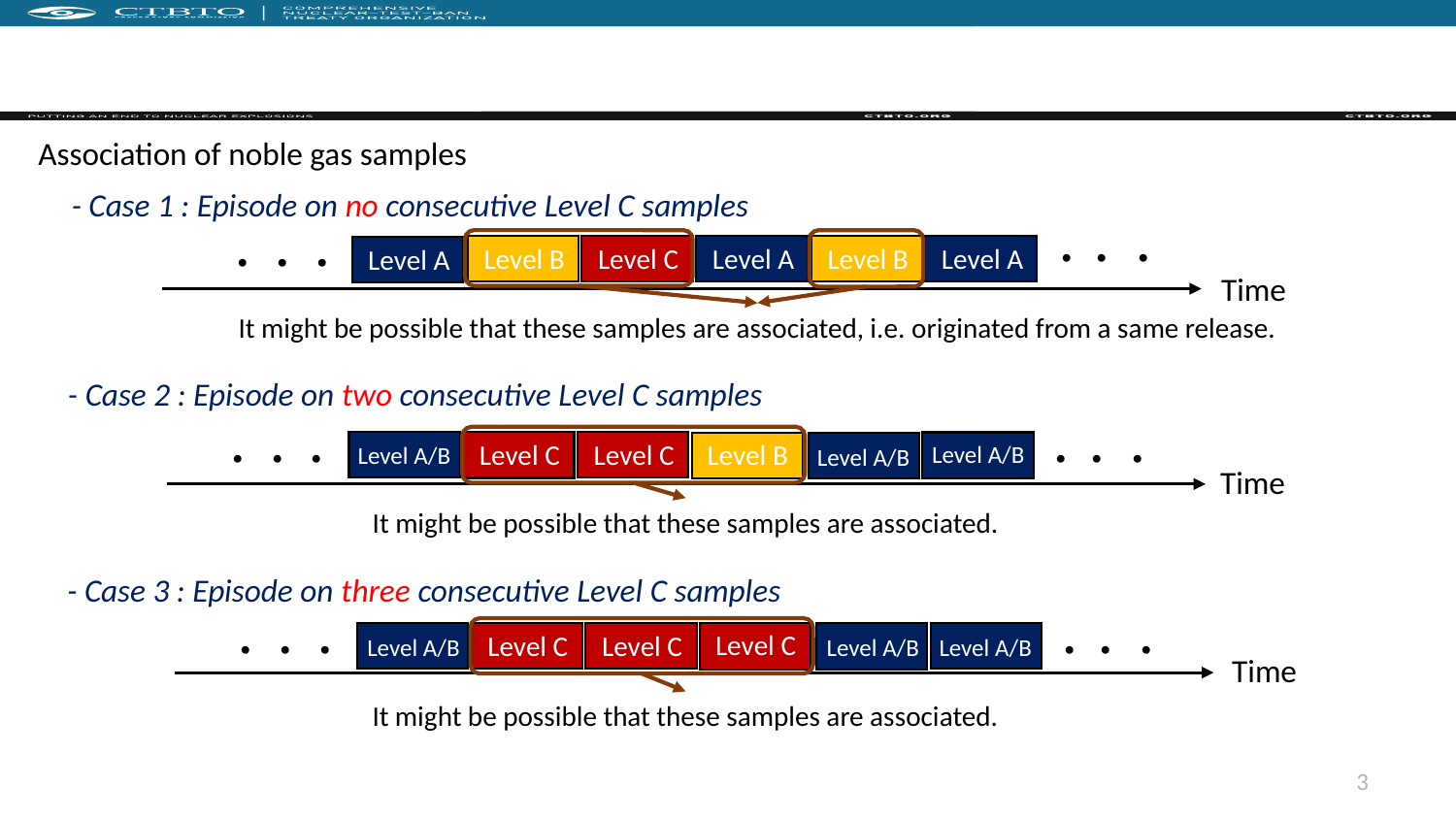

Introduction
Association of noble gas samples
- Case 1 : Episode on no consecutive Level C samples
・
・
・
Level A

・
・
・
Level B

Level C

Level A

Level B

Level A

Time
It might be possible that these samples are associated, i.e. originated from a same release.
- Case 2 : Episode on two consecutive Level C samples

Level B

・
・
・
・
・
・
Level C

Level C

Level A/B
Level A/B

Level A/B
Time
It might be possible that these samples are associated.
- Case 3 : Episode on three consecutive Level C samples

Level C

・
・
・
・
・
・
Level C

Level C

Level A/B

Level A/B

Level A/B
Time
It might be possible that these samples are associated.
3